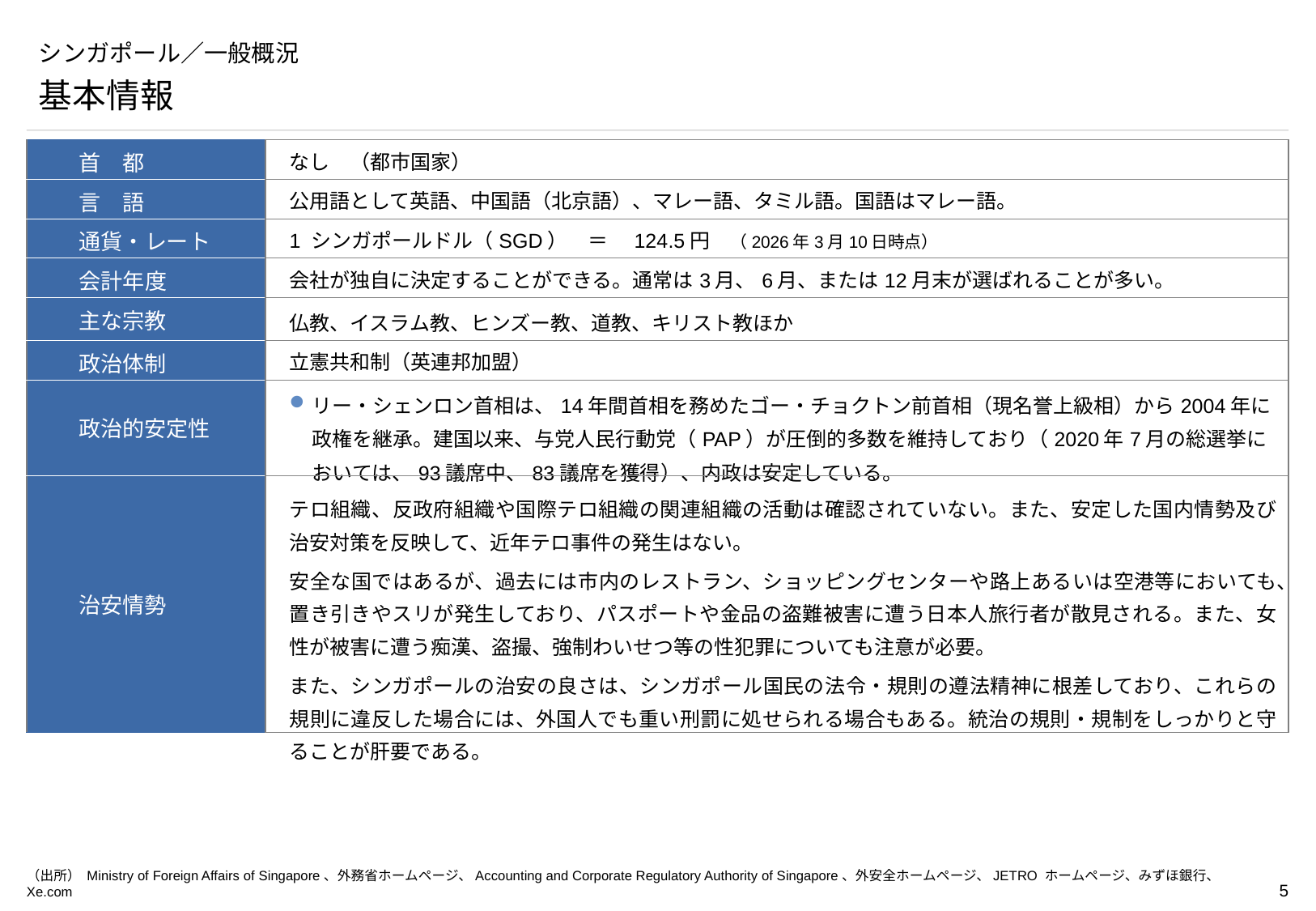

# シンガポール／一般概況
基本情報
| 首　都 | なし　（都市国家） |
| --- | --- |
| 言　語 | 公用語として英語、中国語（北京語）、マレー語、タミル語。国語はマレー語。 |
| 通貨・レート | 1 シンガポールドル（SGD）　＝　124.5円　（2026年3月10日時点） |
| 会計年度 | 会社が独自に決定することができる。通常は3月、6月、または12月末が選ばれることが多い。 |
| 主な宗教 | 仏教、イスラム教、ヒンズー教、道教、キリスト教ほか |
| 政治体制 | 立憲共和制（英連邦加盟） |
| 政治的安定性 | リー・シェンロン首相は、14年間首相を務めたゴー・チョクトン前首相（現名誉上級相）から2004年に政権を継承。建国以来、与党人民行動党（PAP）が圧倒的多数を維持しており（2020年7月の総選挙においては、93議席中、83議席を獲得）、内政は安定している。 |
| 治安情勢 | テロ組織、反政府組織や国際テロ組織の関連組織の活動は確認されていない。また、安定した国内情勢及び治安対策を反映して、近年テロ事件の発生はない。 安全な国ではあるが、過去には市内のレストラン、ショッピングセンターや路上あるいは空港等においても、置き引きやスリが発生しており、パスポートや金品の盗難被害に遭う日本人旅行者が散見される。また、女性が被害に遭う痴漢、盗撮、強制わいせつ等の性犯罪についても注意が必要。 また、シンガポールの治安の良さは、シンガポール国民の法令・規則の遵法精神に根差しており、これらの規則に違反した場合には、外国人でも重い刑罰に処せられる場合もある。統治の規則・規制をしっかりと守ることが肝要である。 |
（出所） Ministry of Foreign Affairs of Singapore、外務省ホームページ、Accounting and Corporate Regulatory Authority of Singapore、外安全ホームページ、JETRO ホームページ、みずほ銀行、Xe.com